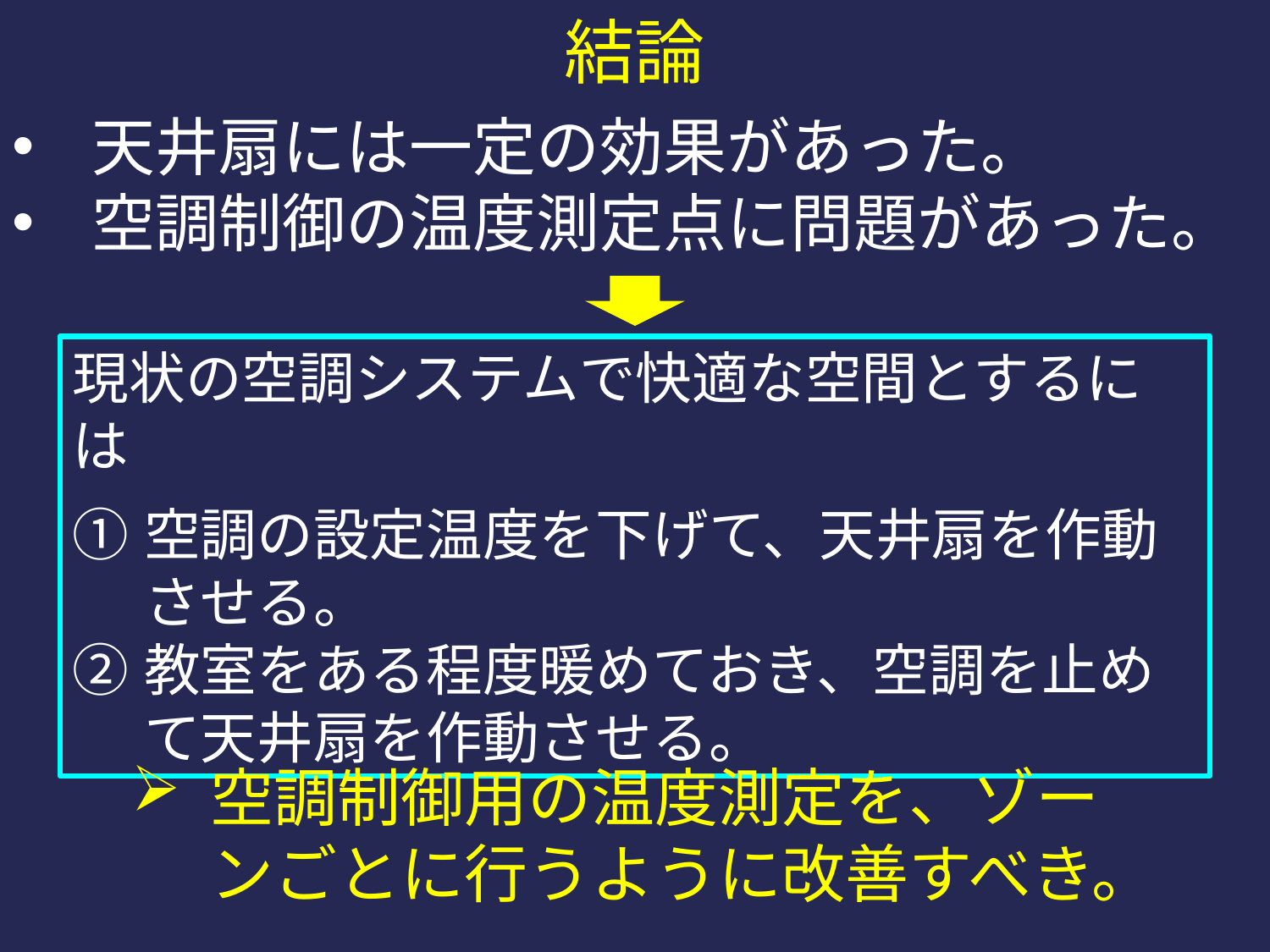

# 結論
天井扇には一定の効果があった。
空調制御の温度測定点に問題があった。

現状の空調システムで快適な空間とするには
空調の設定温度を下げて、天井扇を作動させる。
教室をある程度暖めておき、空調を止めて天井扇を作動させる。
空調制御用の温度測定を、ゾーンごとに行うように改善すべき。